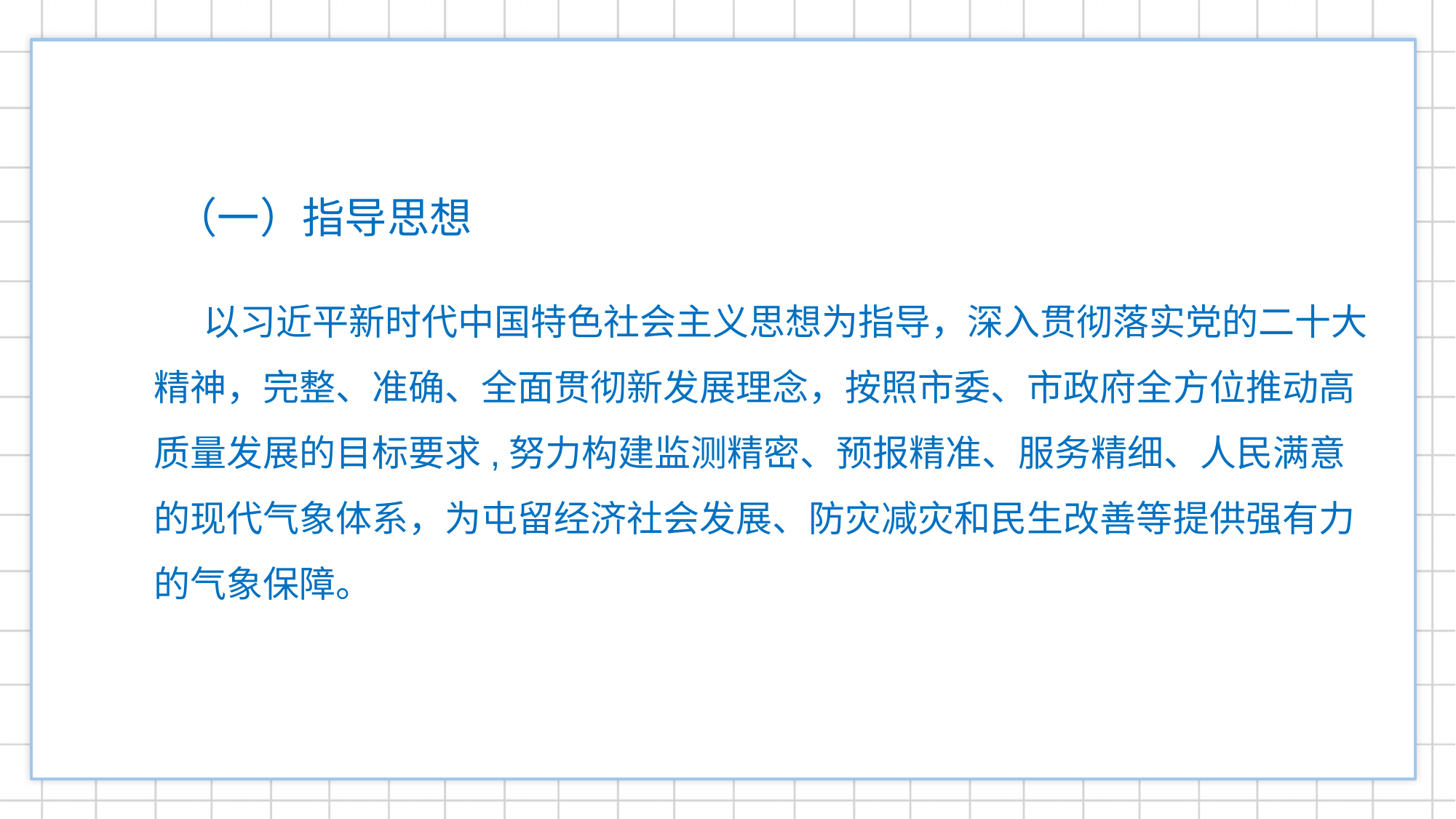

（一）指导思想
     以习近平新时代中国特色社会主义思想为指导，深入贯彻落实党的二十大精神，完整、准确、全面贯彻新发展理念，按照市委、市政府全方位推动高质量发展的目标要求,努力构建监测精密、预报精准、服务精细、人民满意的现代气象体系，为屯留经济社会发展、防灾减灾和民生改善等提供强有力的气象保障。